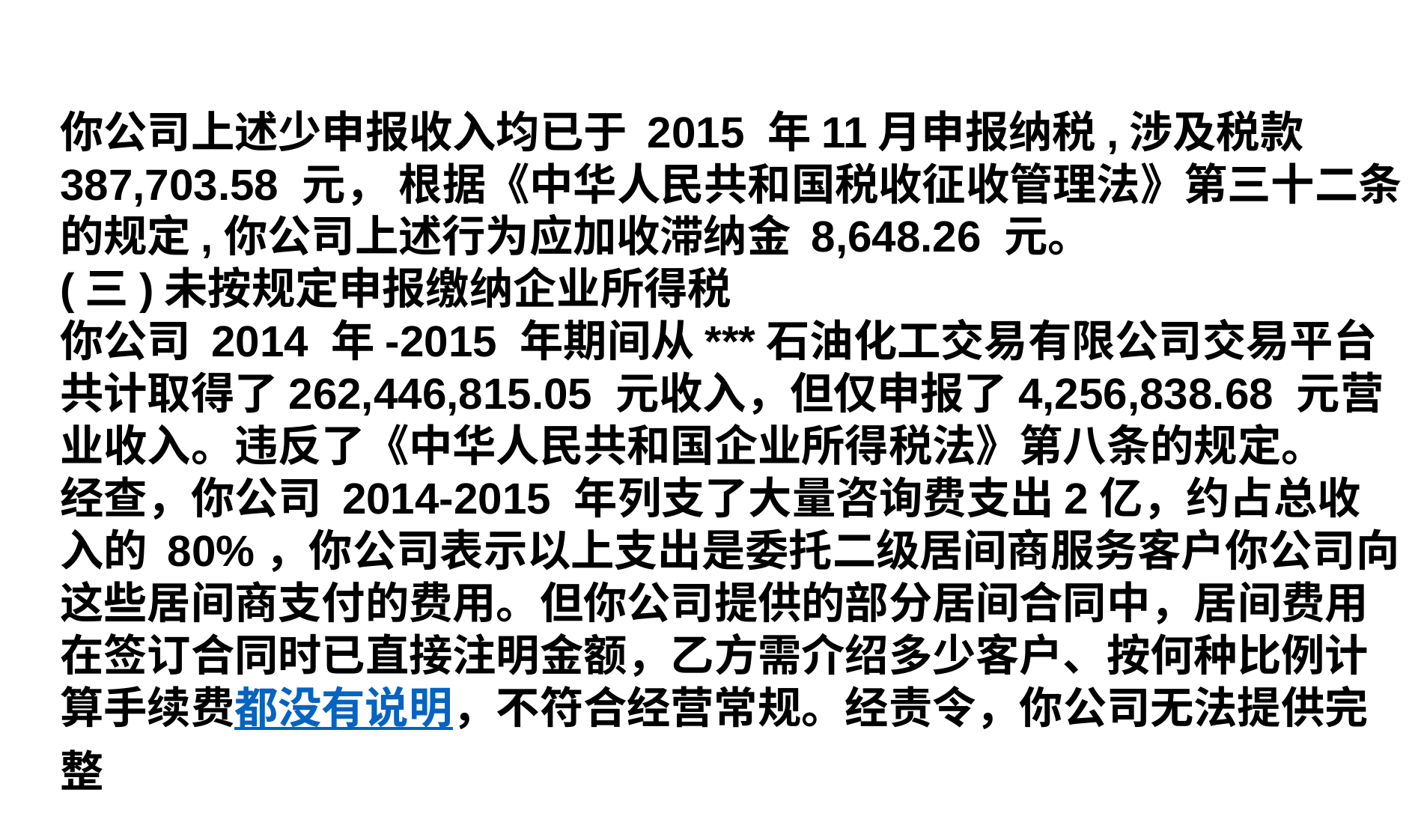

你公司上述少申报收入均已于 2015 年11月申报纳税,涉及税款 387,703.58 元， 根据《中华人民共和国税收征收管理法》第三十二条的规定,你公司上述行为应加收滞纳金 8,648.26 元。
(三)未按规定申报缴纳企业所得税
你公司 2014 年-2015 年期间从***石油化工交易有限公司交易平台共计取得了262,446,815.05 元收入，但仅申报了4,256,838.68 元营业收入。违反了《中华人民共和国企业所得税法》第八条的规定。
经查，你公司 2014-2015 年列支了大量咨询费支出2亿，约占总收入的 80%，你公司表示以上支出是委托二级居间商服务客户你公司向这些居间商支付的费用。但你公司提供的部分居间合同中，居间费用在签订合同时已直接注明金额，乙方需介绍多少客户、按何种比例计算手续费都没有说明，不符合经营常规。经责令，你公司无法提供完整